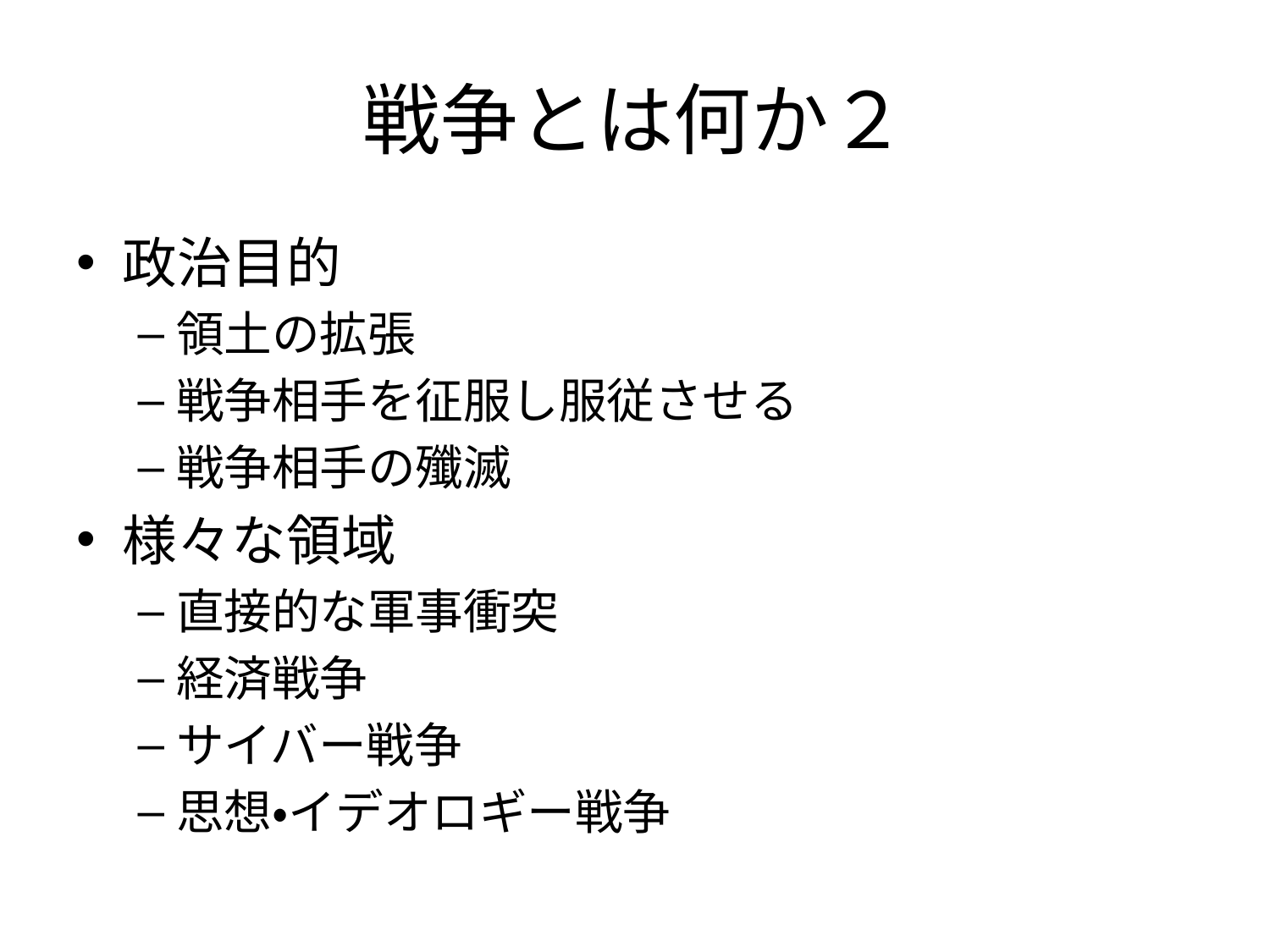

# 戦争とは何か２
政治目的
領土の拡張
戦争相手を征服し服従させる
戦争相手の殲滅
様々な領域
直接的な軍事衝突
経済戦争
サイバー戦争
思想・イデオロギー戦争